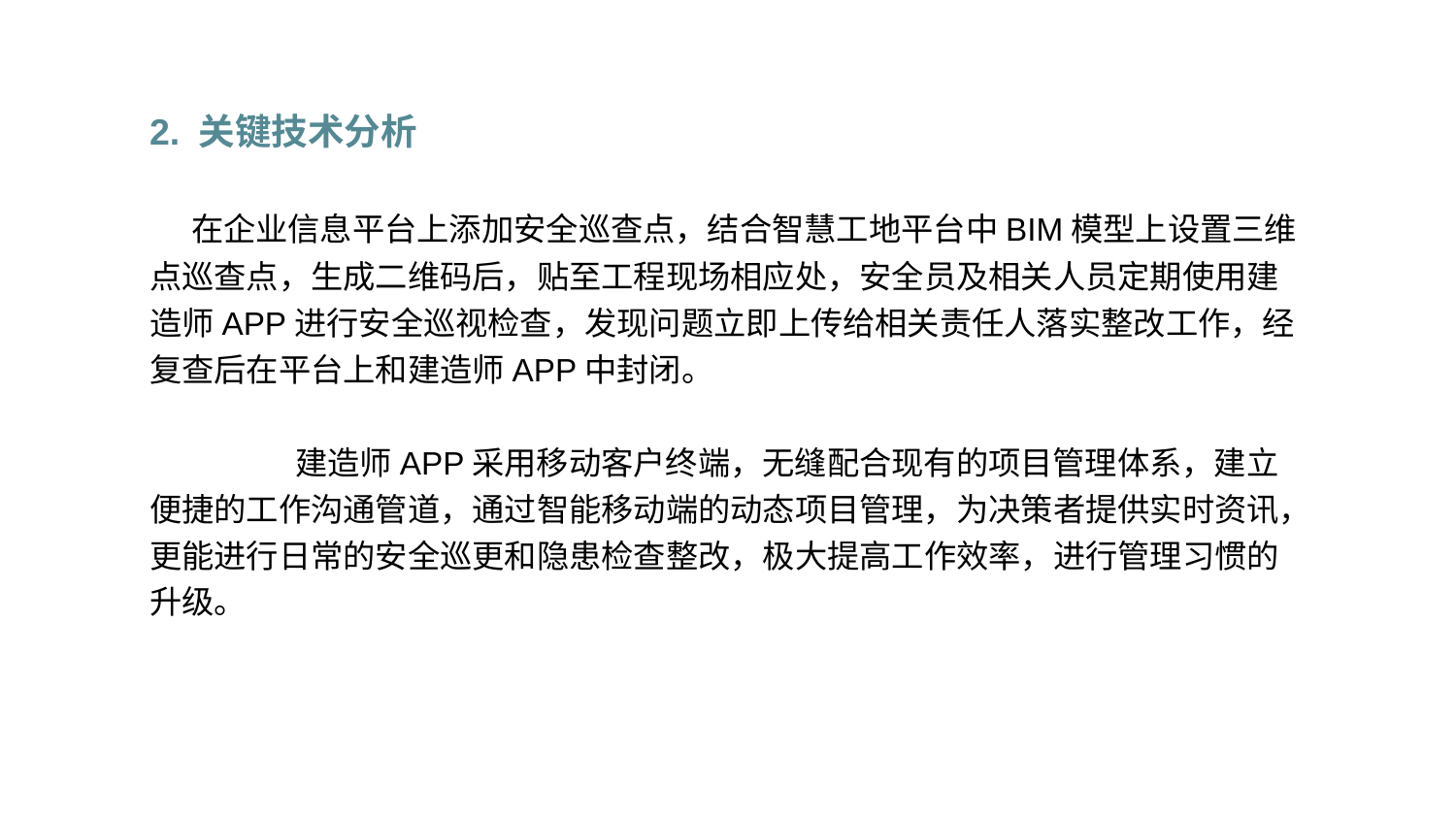

2. 关键技术分析

    在企业信息平台上添加安全巡查点，结合智慧工地平台中BIM模型上设置三维点巡查点，生成二维码后，贴至工程现场相应处，安全员及相关人员定期使用建造师APP进行安全巡视检查，发现问题立即上传给相关责任人落实整改工作，经复查后在平台上和建造师APP中封闭。

	建造师APP采用移动客户终端，无缝配合现有的项目管理体系，建立便捷的工作沟通管道，通过智能移动端的动态项目管理，为决策者提供实时资讯，更能进行日常的安全巡更和隐患检查整改，极大提高工作效率，进行管理习惯的升级。